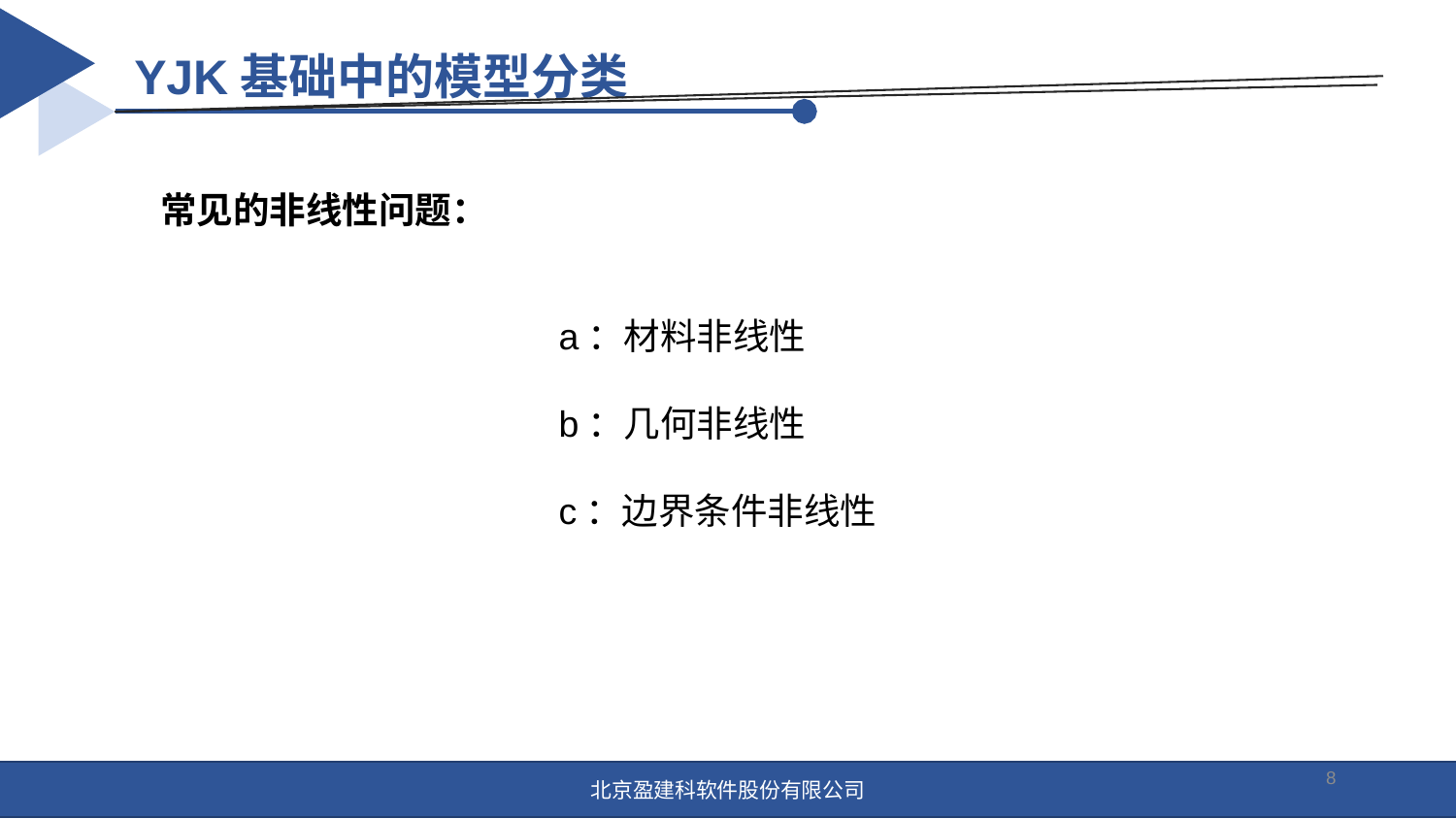

YJK基础中的模型分类

常见的非线性问题：
a：材料非线性

b：几何非线性

c：边界条件非线性

8